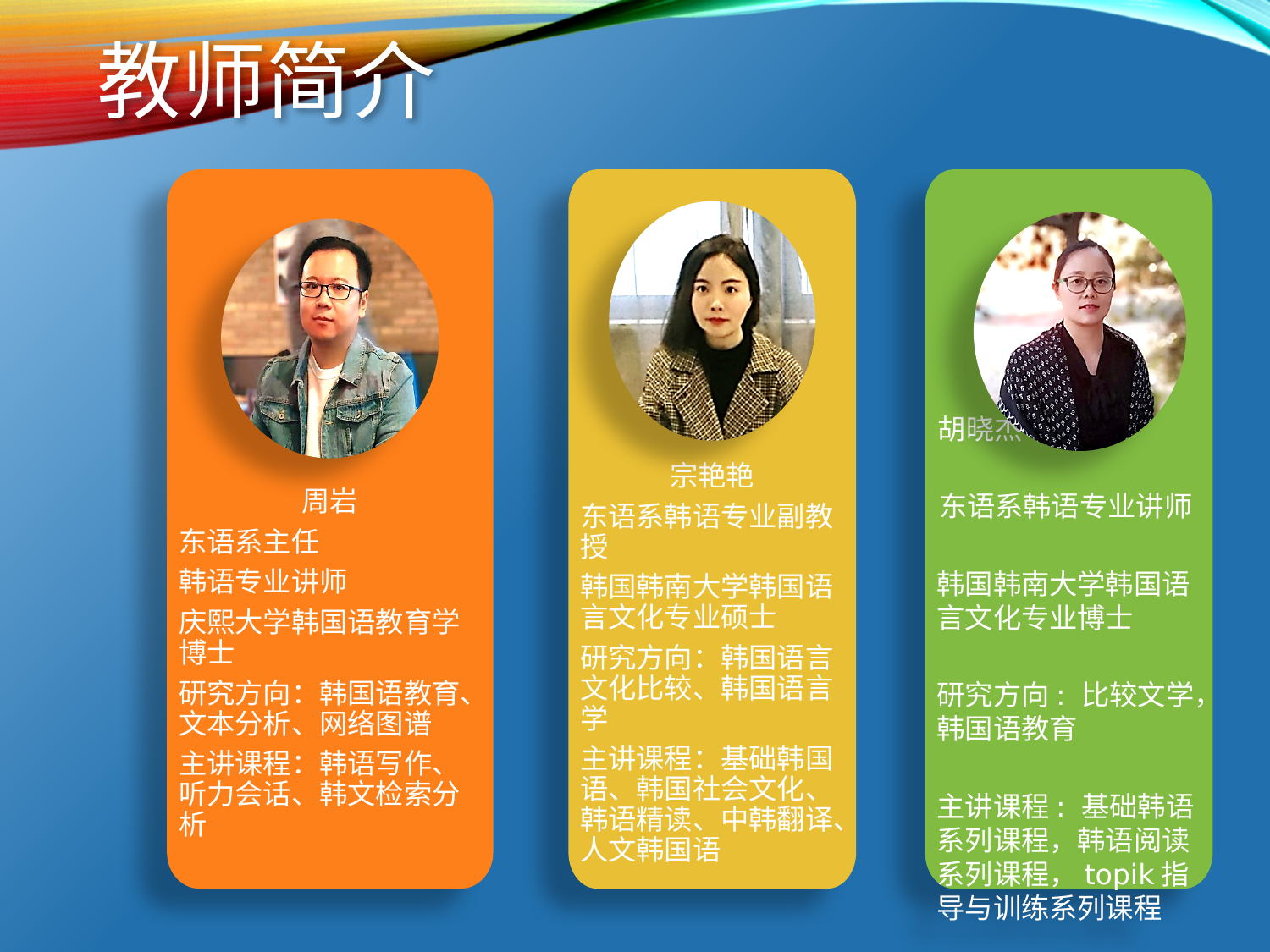

教师简介

周岩
东语系主任
韩语专业讲师
庆熙大学韩国语教育学博士
研究方向：韩国语教育、文本分析、网络图谱
主讲课程：韩语写作、听力会话、韩文检索分析

宗艳艳
东语系韩语专业副教授
韩国韩南大学韩国语言文化专业硕士
研究方向：韩国语言文化比较、韩国语言学
主讲课程：基础韩国语、韩国社会文化、韩语精读、中韩翻译、人文韩国语

胡晓杰
东语系韩语专业讲师
韩国韩南大学韩国语言文化专业博士
研究方向: 比较文学，韩国语教育
主讲课程: 基础韩语系列课程，韩语阅读系列课程，topik指导与训练系列课程